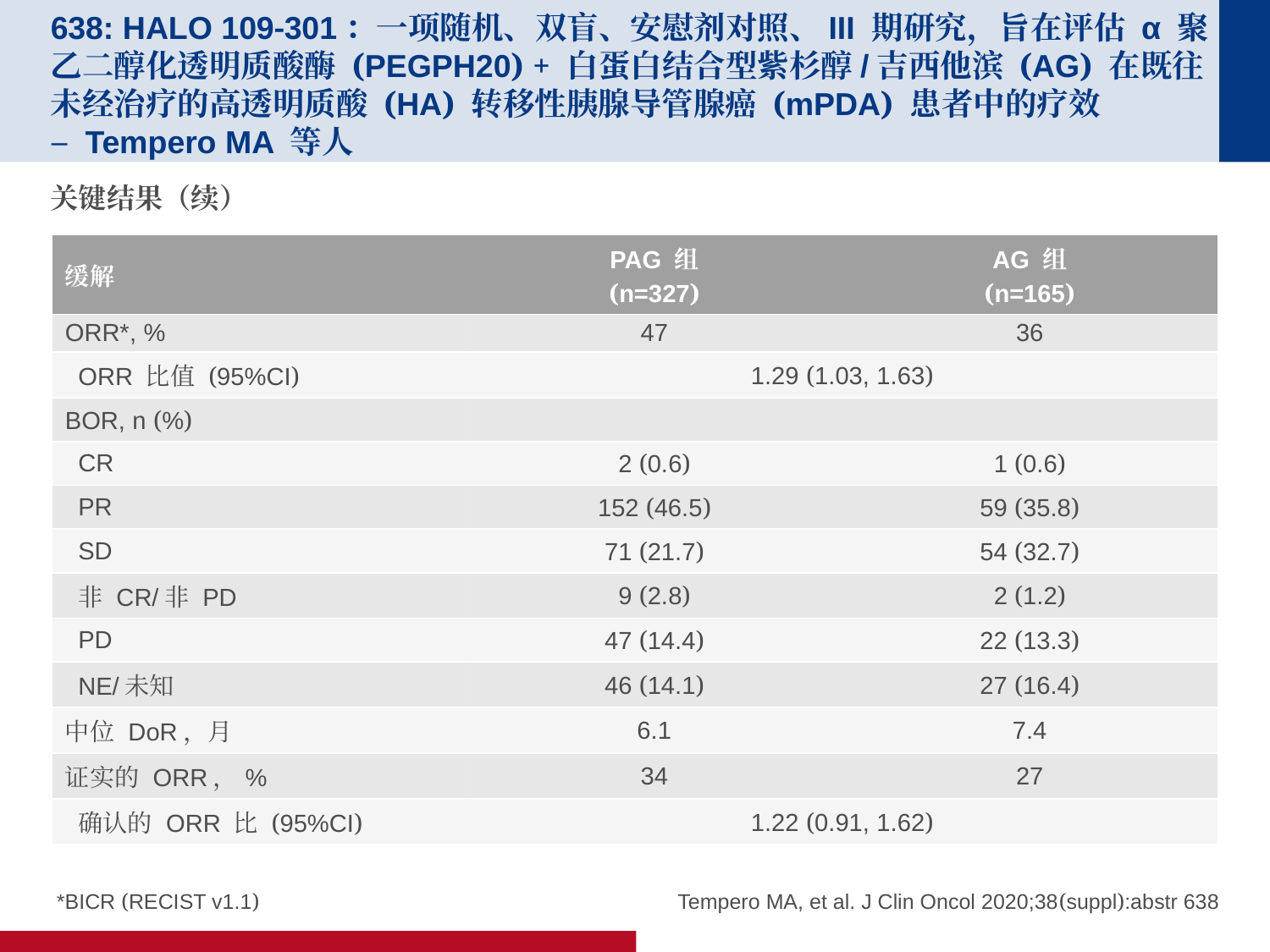

# 638: HALO 109-301：一项随机、双盲、安慰剂对照、III 期研究，旨在评估 α 聚乙二醇化透明质酸酶 (PEGPH20) + 白蛋白结合型紫杉醇/吉西他滨 (AG) 在既往未经治疗的高透明质酸 (HA) 转移性胰腺导管腺癌 (mPDA) 患者中的疗效 – Tempero MA 等人
关键结果（续）
| 缓解 | PAG 组 (n=327) | AG 组 (n=165) |
| --- | --- | --- |
| ORR\*, % | 47 | 36 |
| ORR 比值 (95%CI) | 1.29 (1.03, 1.63) |  |
| BOR, n (%) |  |  |
| CR | 2 (0.6) | 1 (0.6) |
| PR | 152 (46.5) | 59 (35.8) |
| SD | 71 (21.7) | 54 (32.7) |
| 非 CR/非 PD | 9 (2.8) | 2 (1.2) |
| PD | 47 (14.4) | 22 (13.3) |
| NE/未知 | 46 (14.1) | 27 (16.4) |
| 中位 DoR，月 | 6.1 | 7.4 |
| 证实的 ORR，% | 34 | 27 |
| 确认的 ORR 比 (95%CI) | 1.22 (0.91, 1.62) |  |
 *BICR (RECIST v1.1)
Tempero MA, et al. J Clin Oncol 2020;38(suppl):abstr 638